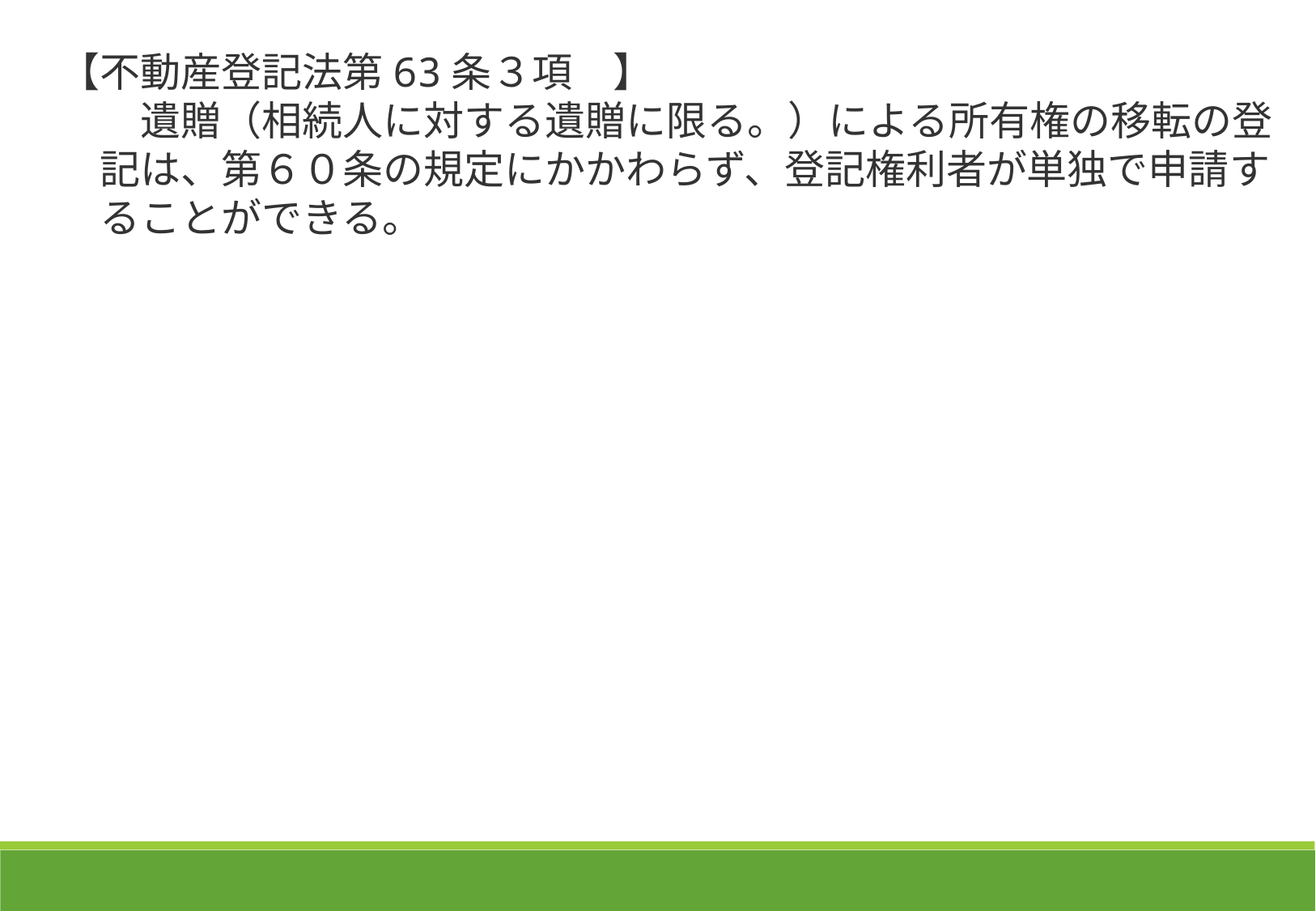

【不動産登記法第63条３項　】
　　遺贈（相続人に対する遺贈に限る。）による所有権の移転の登
　記は、第６０条の規定にかかわらず、登記権利者が単独で申請す
　ることができる。